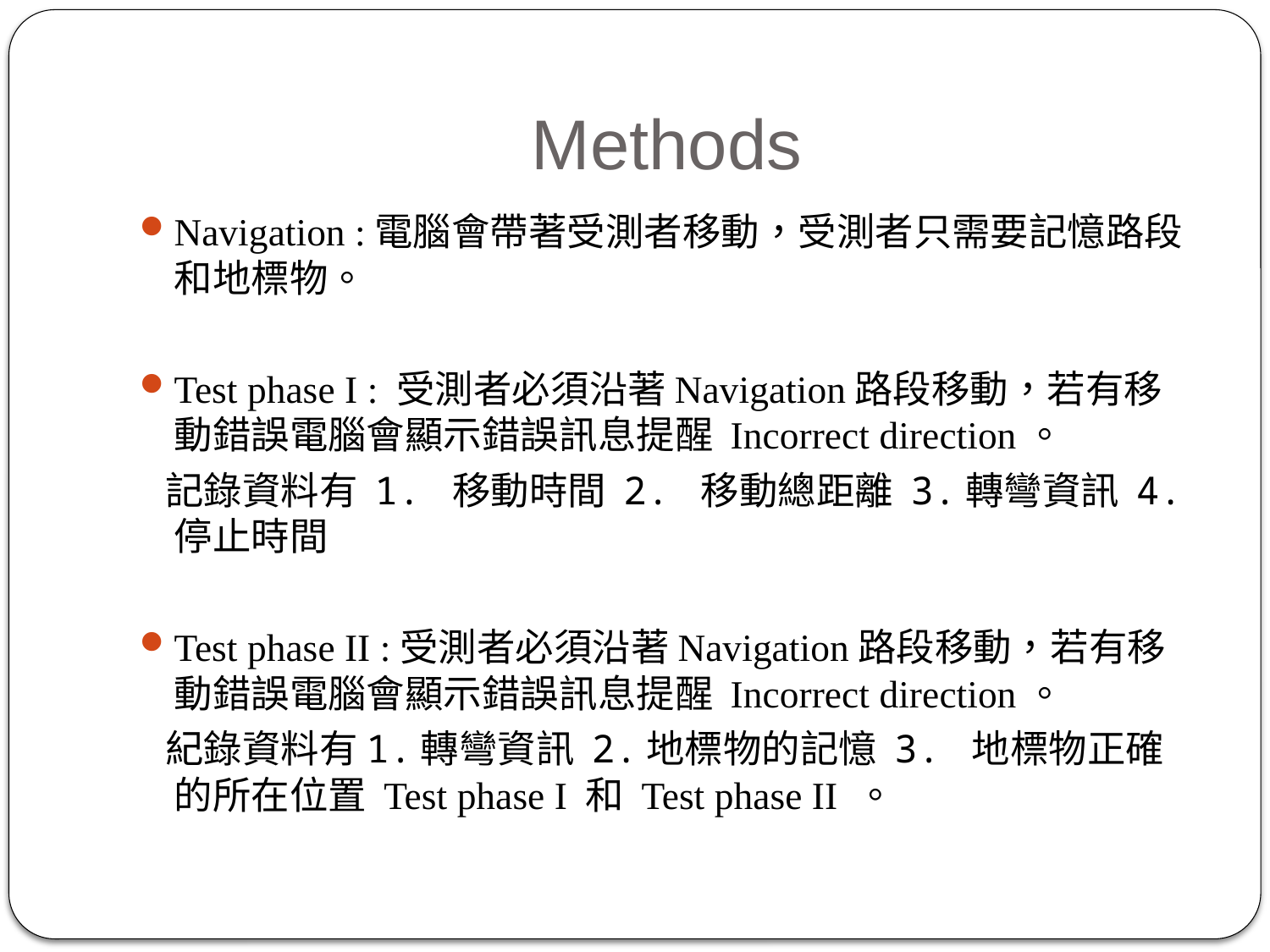

# Methods
Navigation :電腦會帶著受測者移動，受測者只需要記憶路段和地標物。

Test phase I : 受測者必須沿著Navigation路段移動，若有移動錯誤電腦會顯示錯誤訊息提醒 Incorrect direction。
  記錄資料有 1. 移動時間 2. 移動總距離 3.轉彎資訊 4. 停止時間

Test phase II :受測者必須沿著Navigation路段移動，若有移動錯誤電腦會顯示錯誤訊息提醒 Incorrect direction。
  紀錄資料有1.轉彎資訊 2.地標物的記憶 3. 地標物正確的所在位置 Test phase I 和 Test phase II 。